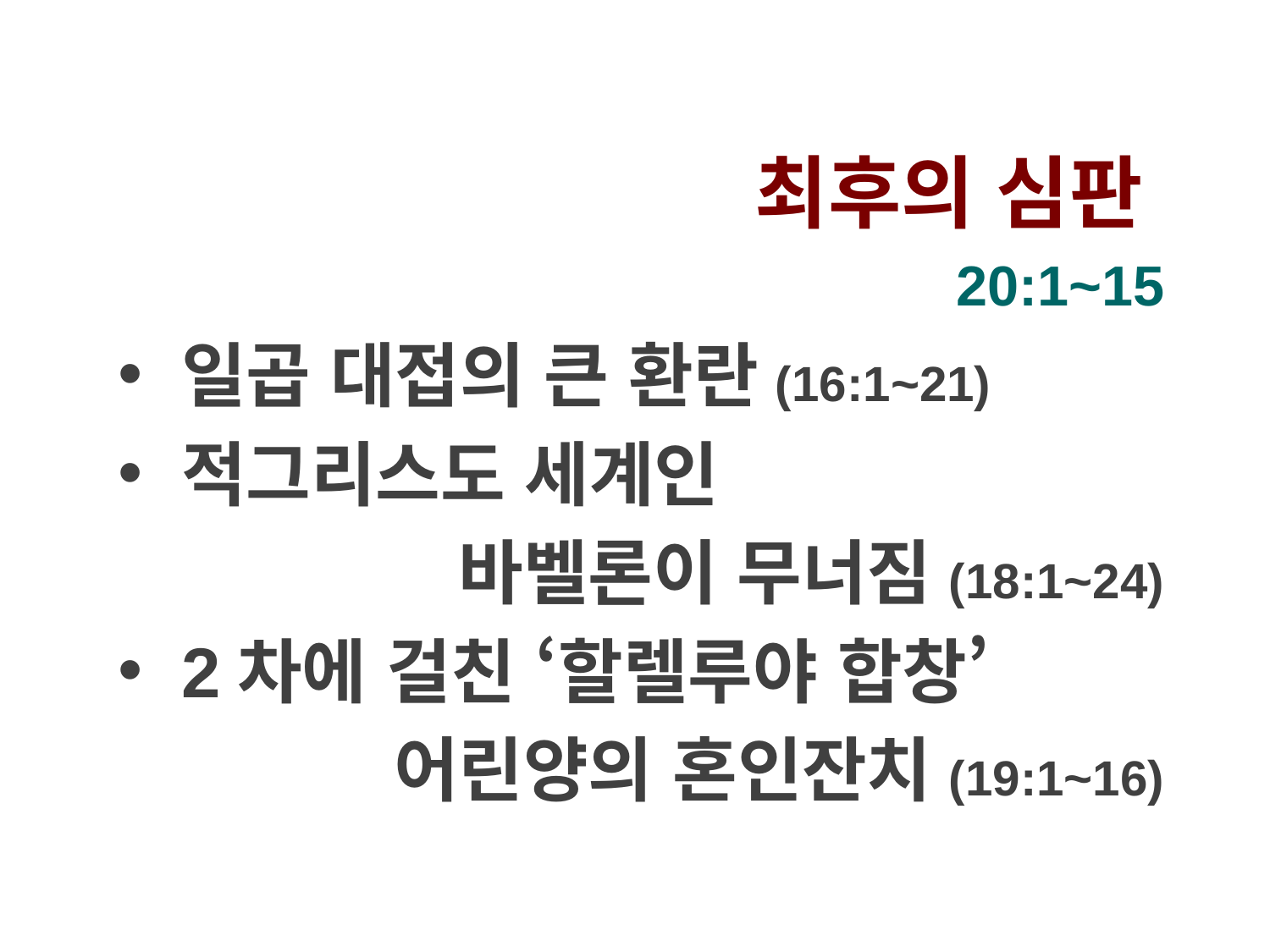

최후의 심판
20:1~15
일곱 대접의 큰 환란(16:1~21)
적그리스도 세계인
   바벨론이 무너짐(18:1~24)
2차에 걸친 ‘할렐루야 합창’
   어린양의 혼인잔치(19:1~16)